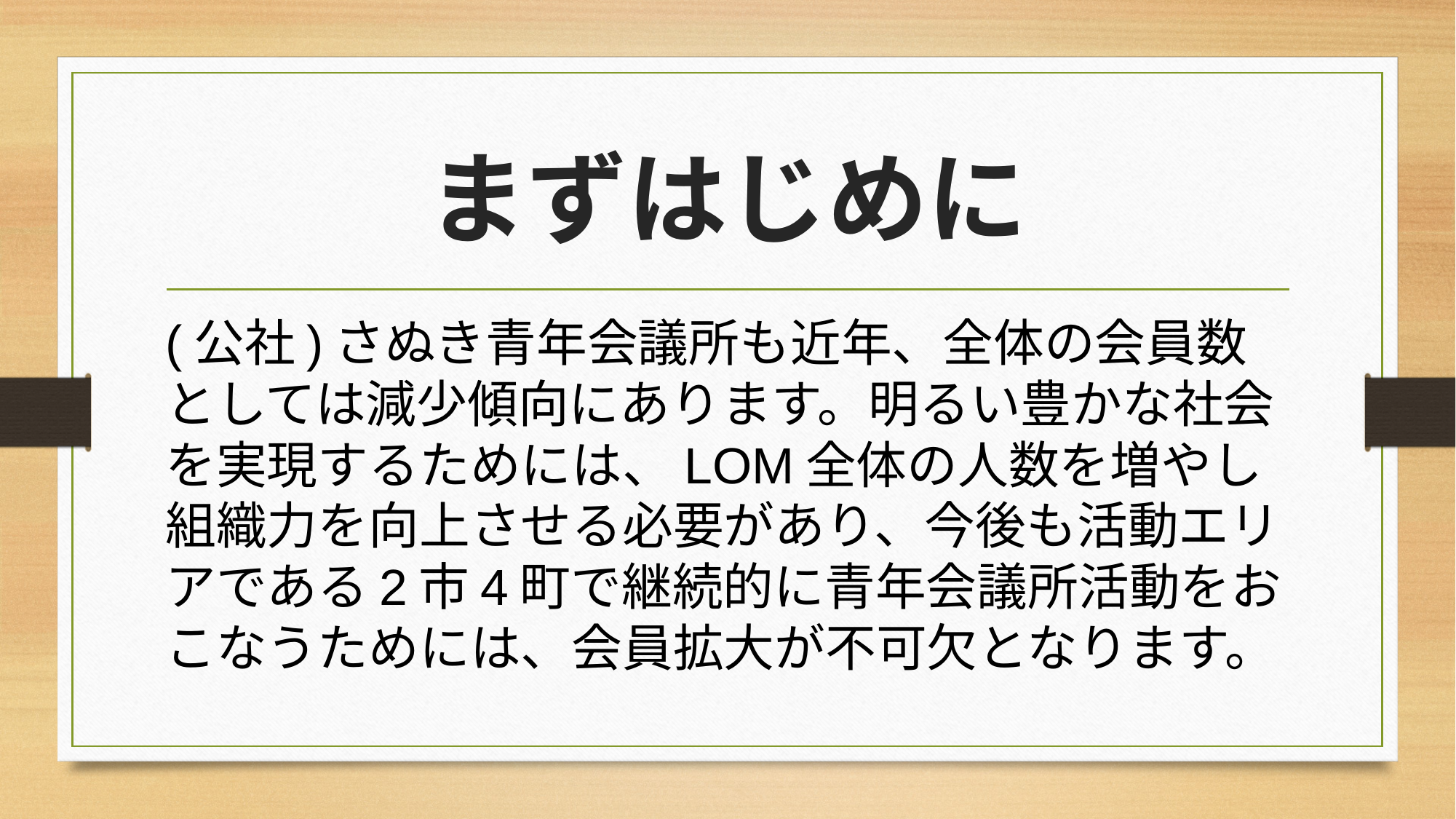

# まずはじめに
(公社)さぬき青年会議所も近年、全体の会員数としては減少傾向にあります。明るい豊かな社会を実現するためには、LOM全体の人数を増やし組織力を向上させる必要があり、今後も活動エリアである2市4町で継続的に青年会議所活動をおこなうためには、会員拡大が不可欠となります。